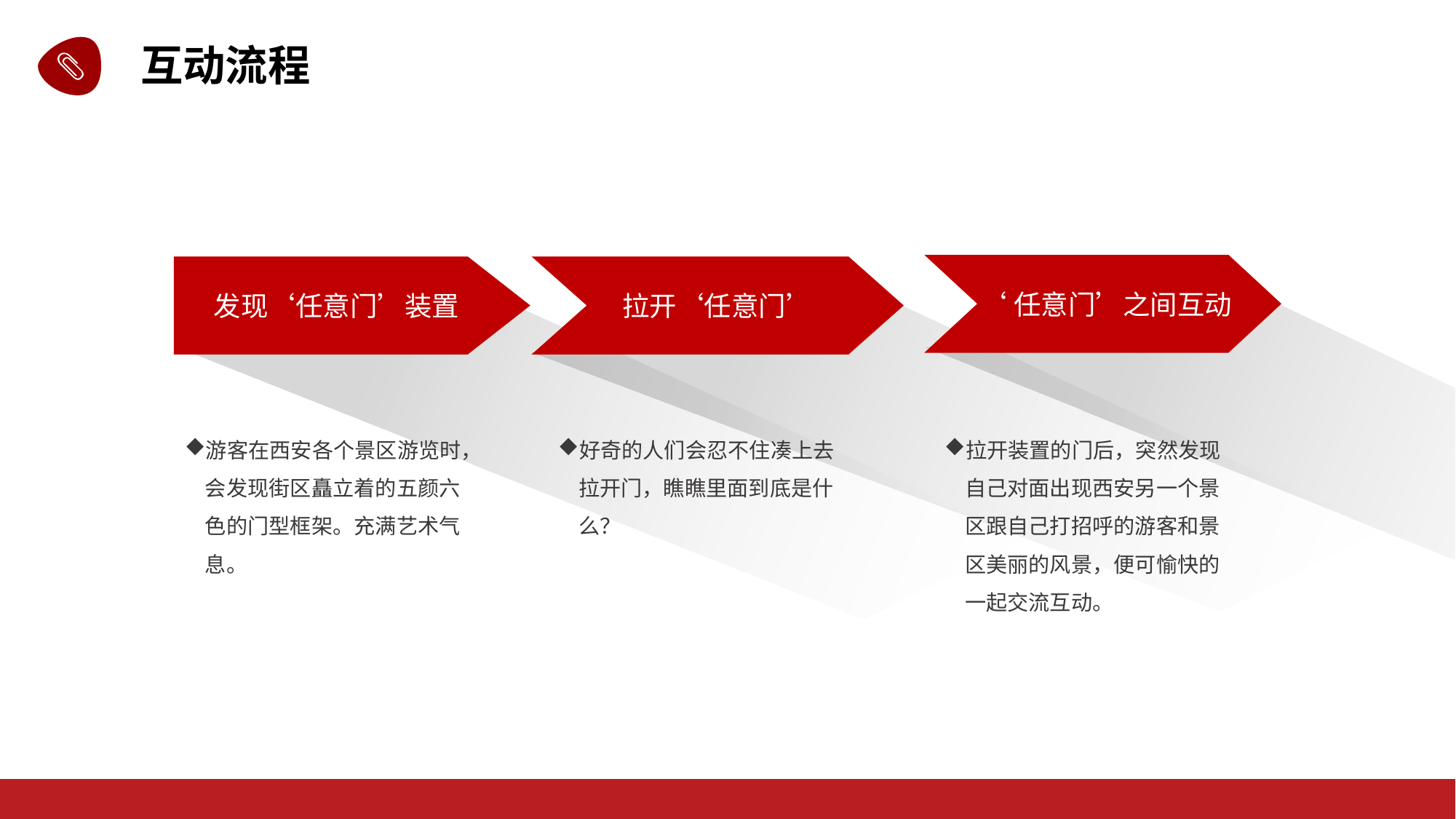

互动流程

 ‘任意门’之间互动
发现‘任意门’装置
拉开‘任意门’
游客在西安各个景区游览时，会发现街区矗立着的五颜六色的门型框架。充满艺术气息。
好奇的人们会忍不住凑上去拉开门，瞧瞧里面到底是什么？
拉开装置的门后，突然发现自己对面出现西安另一个景区跟自己打招呼的游客和景区美丽的风景，便可愉快的一起交流互动。